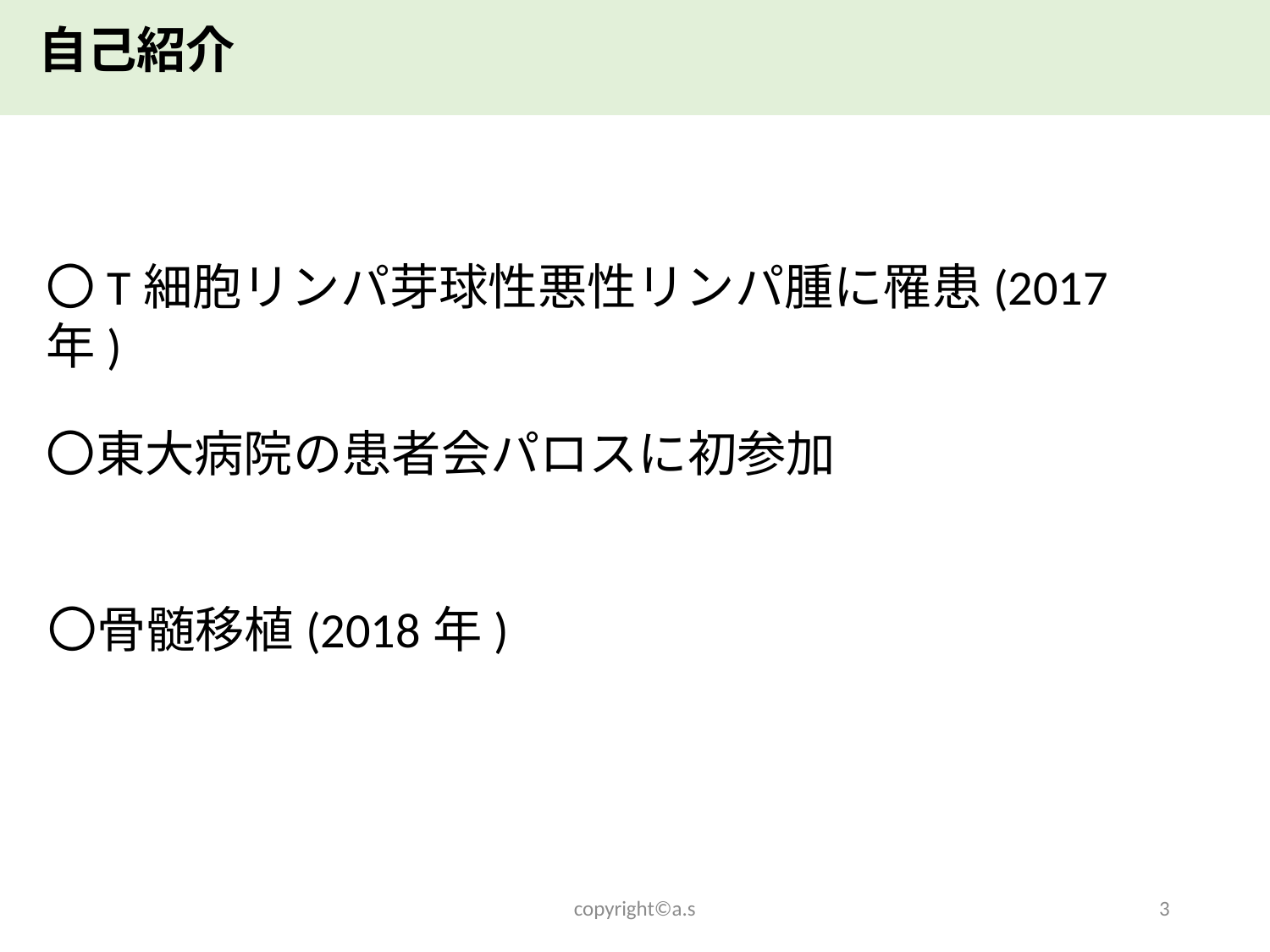

自己紹介
〇T細胞リンパ芽球性悪性リンパ腫に罹患(2017年)
〇東大病院の患者会パロスに初参加
〇骨髄移植(2018年)
copyright©a.s
3